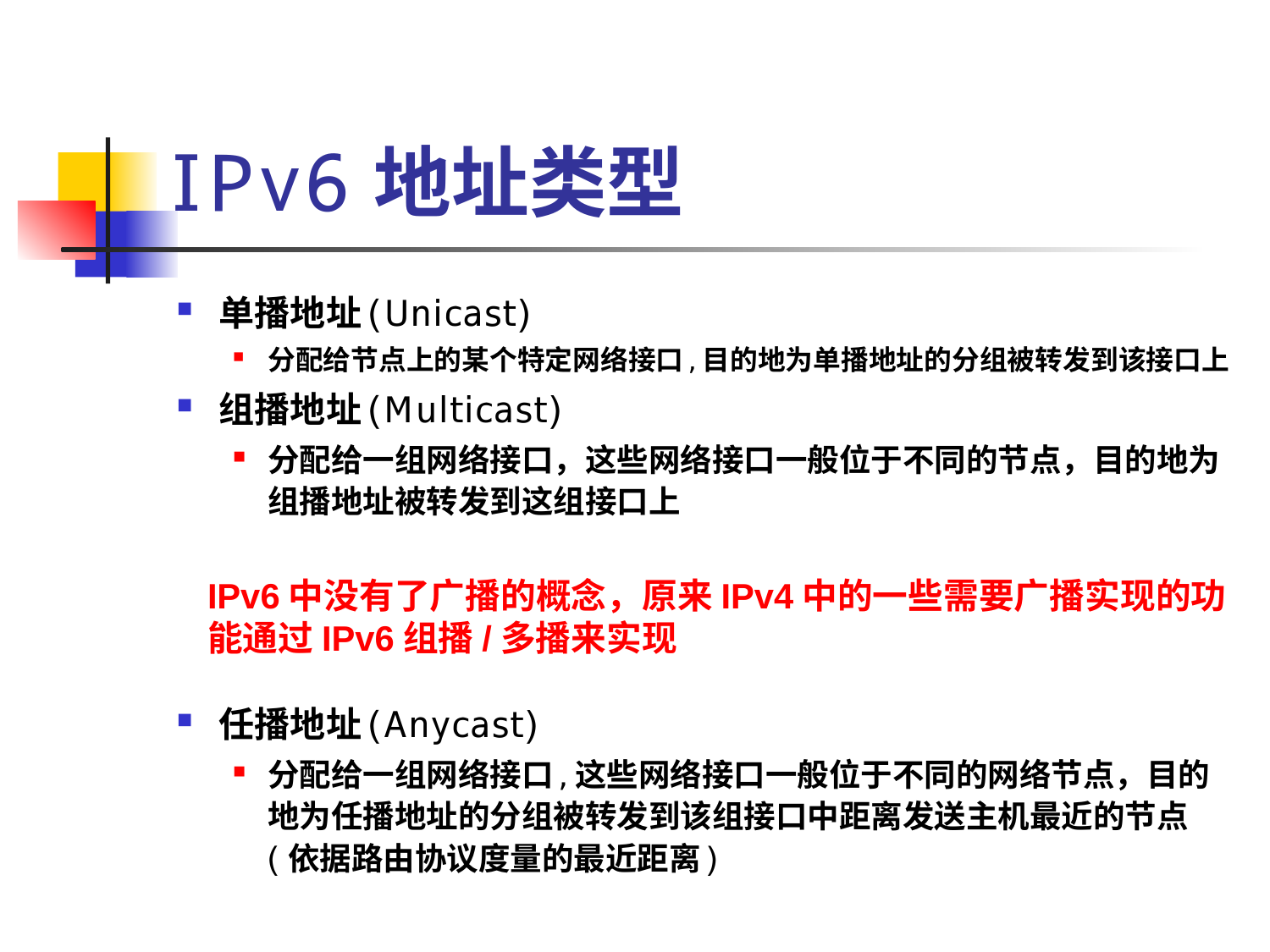

# IPv6地址类型
单播地址(Unicast)
分配给节点上的某个特定网络接口,目的地为单播地址的分组被转发到该接口上
组播地址(Multicast)
分配给一组网络接口，这些网络接口一般位于不同的节点，目的地为组播地址被转发到这组接口上

任播地址(Anycast)
分配给一组网络接口,这些网络接口一般位于不同的网络节点，目的地为任播地址的分组被转发到该组接口中距离发送主机最近的节点(依据路由协议度量的最近距离)
IPv6中没有了广播的概念，原来IPv4中的一些需要广播实现的功能通过IPv6组播/多播来实现